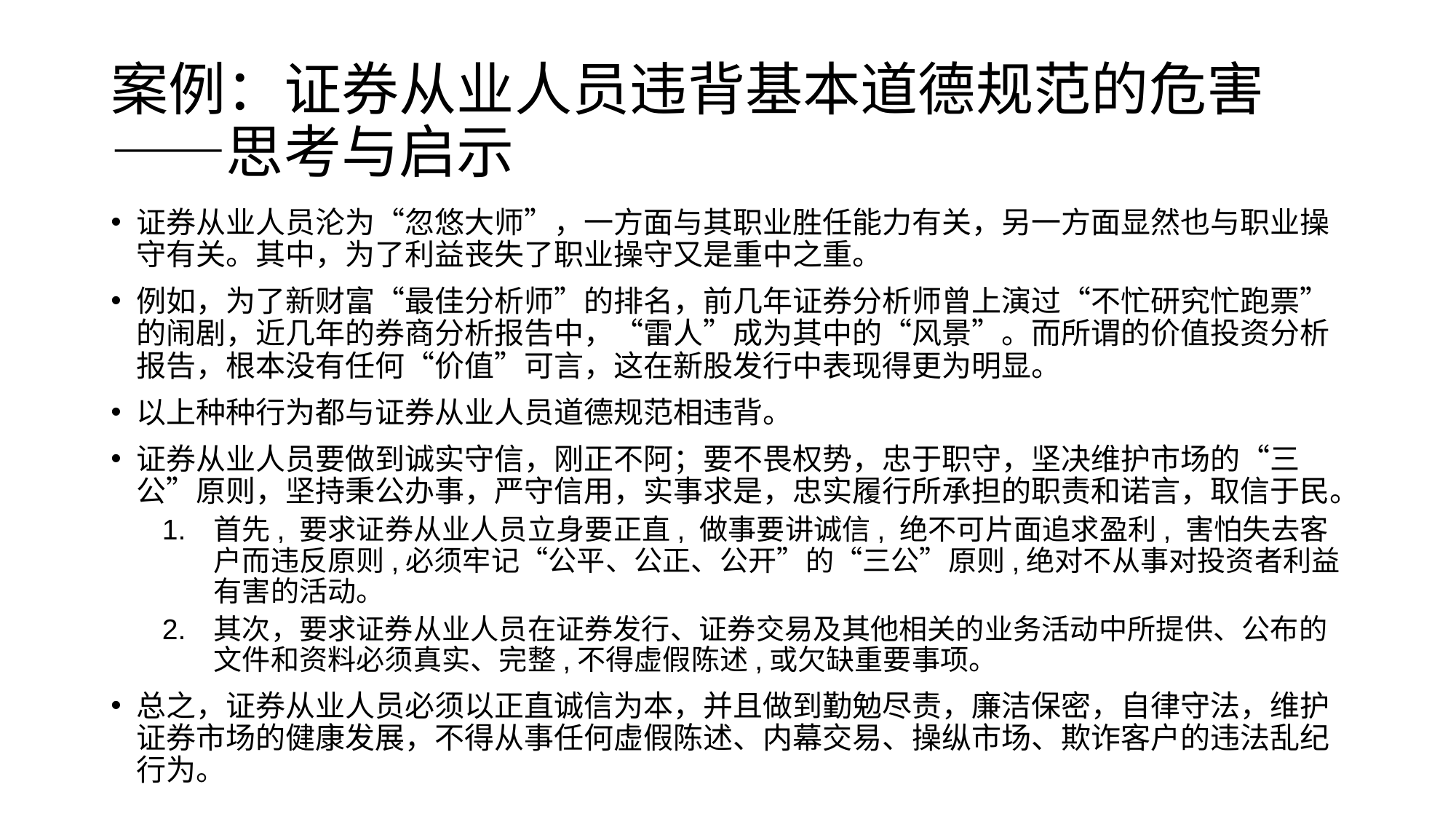

# 案例：证券从业人员违背基本道德规范的危害——思考与启示
证券从业人员沦为“忽悠大师”，一方面与其职业胜任能力有关，另一方面显然也与职业操守有关。其中，为了利益丧失了职业操守又是重中之重。
例如，为了新财富“最佳分析师”的排名，前几年证券分析师曾上演过“不忙研究忙跑票”的闹剧，近几年的券商分析报告中，“雷人”成为其中的“风景”。而所谓的价值投资分析报告，根本没有任何“价值”可言，这在新股发行中表现得更为明显。
以上种种行为都与证券从业人员道德规范相违背。
证券从业人员要做到诚实守信，刚正不阿；要不畏权势，忠于职守，坚决维护市场的“三公”原则，坚持秉公办事，严守信用，实事求是，忠实履行所承担的职责和诺言，取信于民。
首先, 要求证券从业人员立身要正直, 做事要讲诚信, 绝不可片面追求盈利, 害怕失去客户而违反原则,必须牢记“公平、公正、公开”的“三公”原则,绝对不从事对投资者利益有害的活动。
其次，要求证券从业人员在证券发行、证券交易及其他相关的业务活动中所提供、公布的文件和资料必须真实、完整,不得虚假陈述,或欠缺重要事项。
总之，证券从业人员必须以正直诚信为本，并且做到勤勉尽责，廉洁保密，自律守法，维护证券市场的健康发展，不得从事任何虚假陈述、内幕交易、操纵市场、欺诈客户的违法乱纪行为。